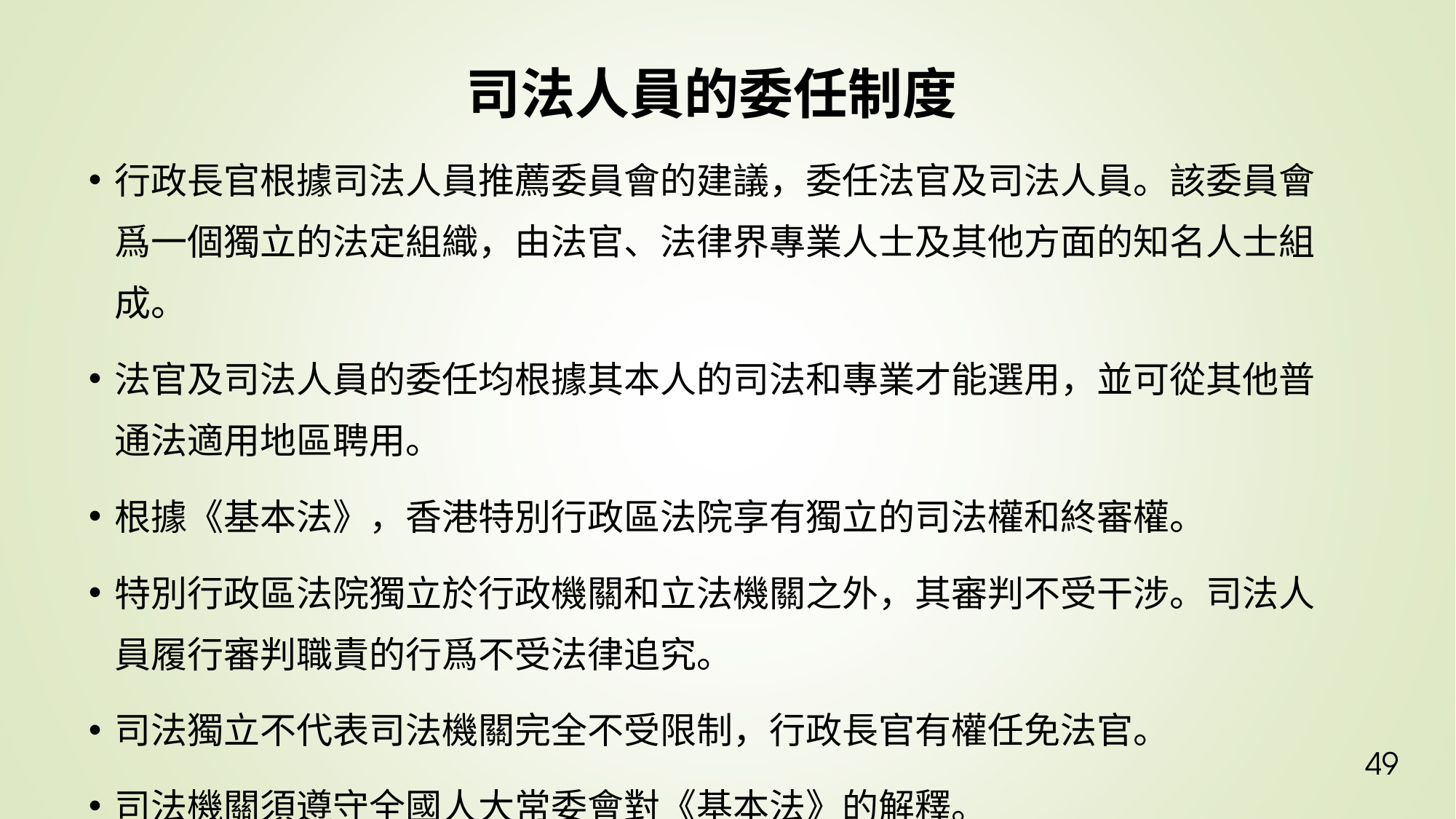

司法人員的委任制度
行政長官根據司法人員推薦委員會的建議，委任法官及司法人員。該委員會爲一個獨立的法定組織，由法官、法律界專業人士及其他方面的知名人士組成。
法官及司法人員的委任均根據其本人的司法和專業才能選用，並可從其他普通法適用地區聘用。
根據《基本法》，香港特別行政區法院享有獨立的司法權和終審權。
特別行政區法院獨立於行政機關和立法機關之外，其審判不受干涉。司法人員履行審判職責的行爲不受法律追究。
司法獨立不代表司法機關完全不受限制，行政長官有權任免法官。
司法機關須遵守全國人大常委會對《基本法》的解釋。

49